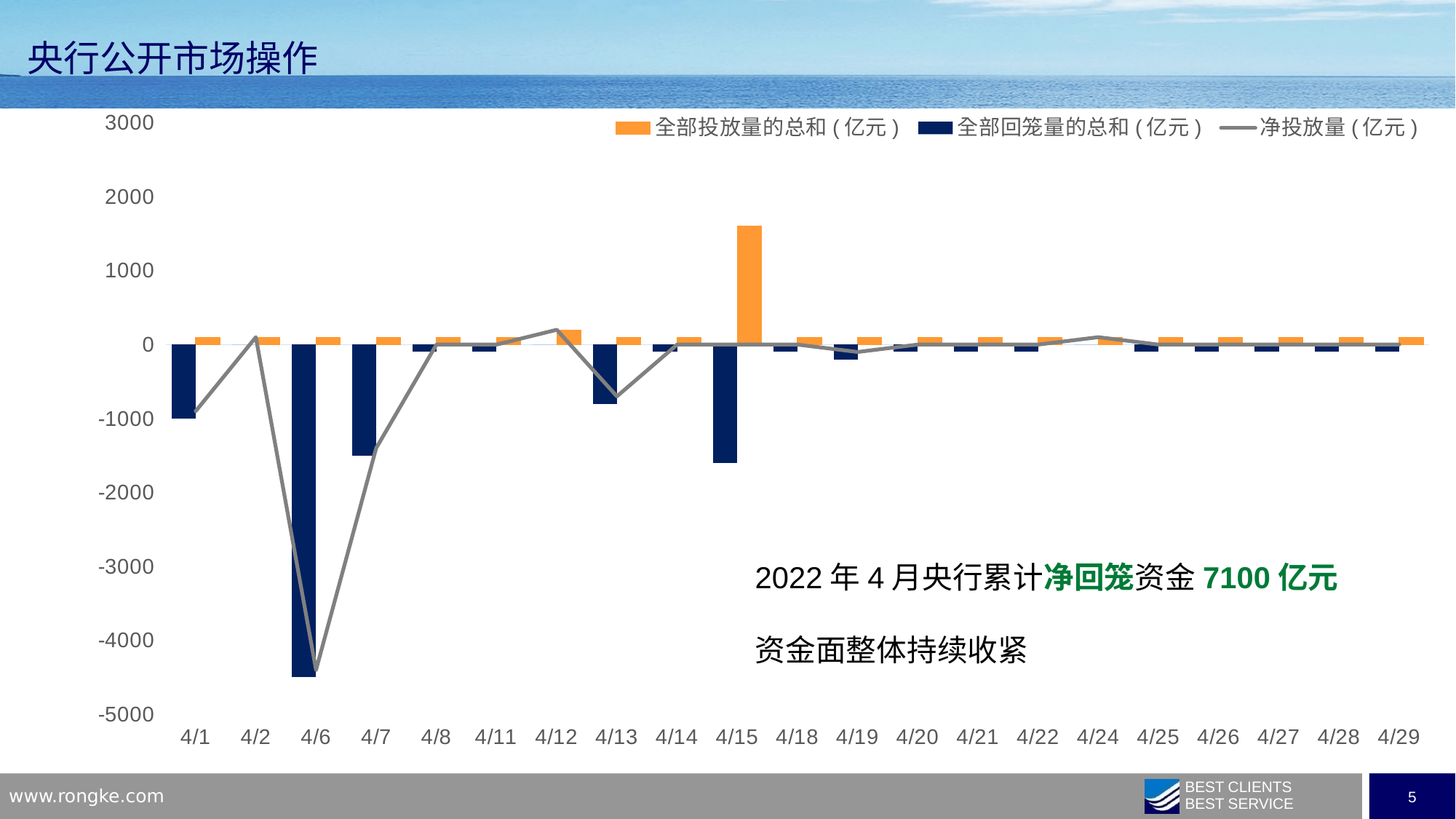

# 央行公开市场操作

### Chart

| Category | 全部投放量的总和(亿元) | 全部回笼量的总和(亿元) | 净投放量(亿元) |
|---|---|---|---|
| 44680 | 100.0 | -100.0 | 0.0 |
| 44679 | 100.0 | -100.0 | 0.0 |
| 44678 | 100.0 | -100.0 | 0.0 |
| 44677 | 100.0 | -100.0 | 0.0 |
| 44676 | 100.0 | -100.0 | 0.0 |
| 44675 | 100.0 | 0.0 | 100.0 |
| 44673 | 100.0 | -100.0 | 0.0 |
| 44672 | 100.0 | -100.0 | 0.0 |
| 44671 | 100.0 | -100.0 | 0.0 |
| 44670 | 100.0 | -200.0 | -100.0 |
| 44669 | 100.0 | -100.0 | 0.0 |
| 44666 | 1600.0 | -1600.0 | 0.0 |
| 44665 | 100.0 | -100.0 | 0.0 |
| 44664 | 100.0 | -800.0 | -700.0 |
| 44663 | 200.0 | 0.0 | 200.0 |
| 44662 | 100.0 | -100.0 | 0.0 |
| 44659 | 100.0 | -100.0 | 0.0 |
| 44658 | 100.0 | -1500.0 | -1400.0 |
| 44657 | 100.0 | -4500.0 | -4400.0 |
| 44653 | 100.0 | 0.0 | 100.0 |
| 44652 | 100.0 | -1000.0 | -900.0 |
2022年4月央行累计净回笼资金7100亿元
资金面整体持续收紧